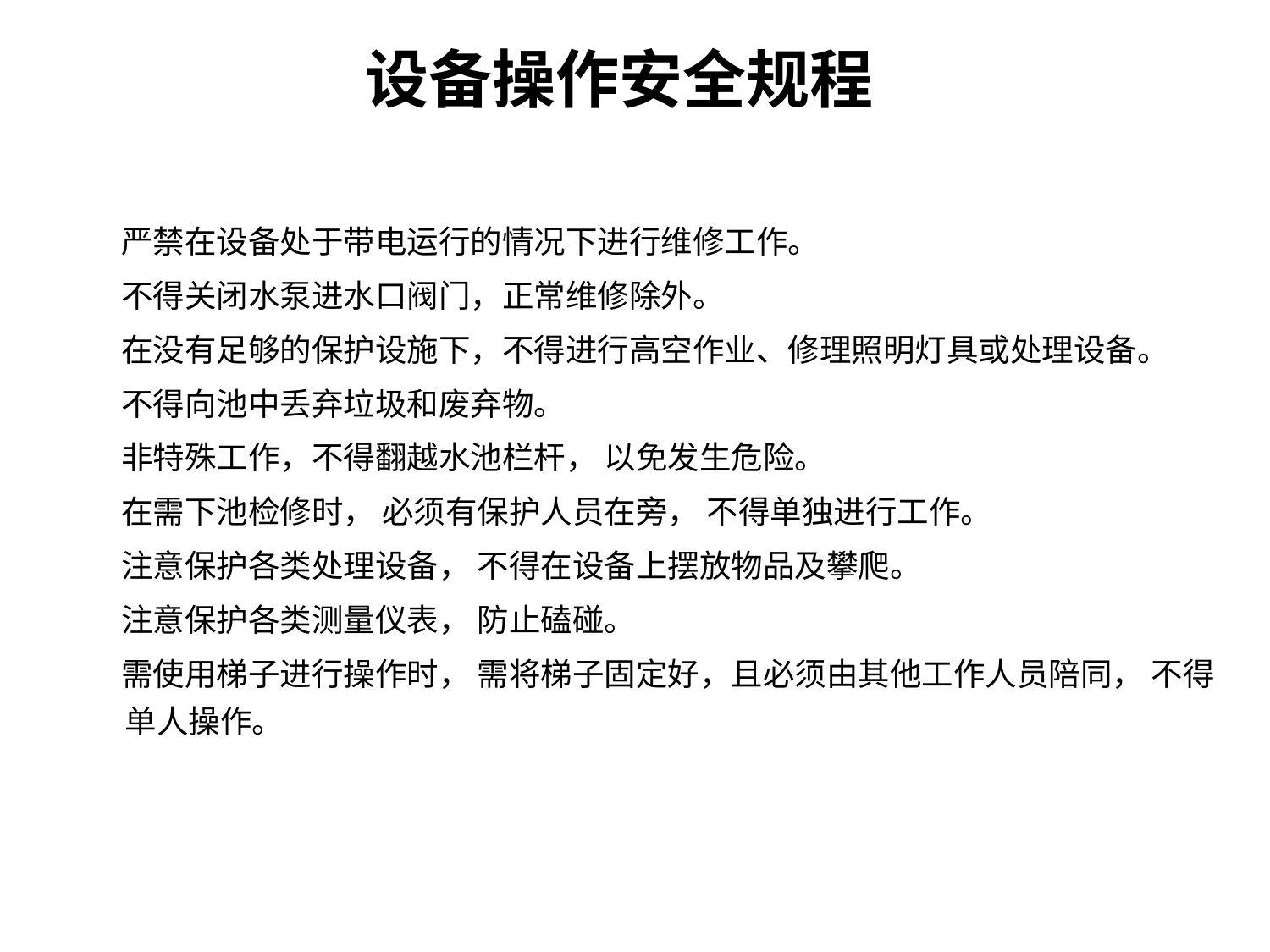

# 设备操作安全规程
     严禁在设备处于带电运行的情况下进行维修工作。
     不得关闭水泵进水口阀门，正常维修除外。
     在没有足够的保护设施下，不得进行高空作业、修理照明灯具或处理设备。
     不得向池中丢弃垃圾和废弃物。
     非特殊工作，不得翻越水池栏杆， 以免发生危险。
     在需下池检修时， 必须有保护人员在旁， 不得单独进行工作。
     注意保护各类处理设备， 不得在设备上摆放物品及攀爬。
     注意保护各类测量仪表， 防止磕碰。
     需使用梯子进行操作时， 需将梯子固定好，且必须由其他工作人员陪同， 不得单人操作。